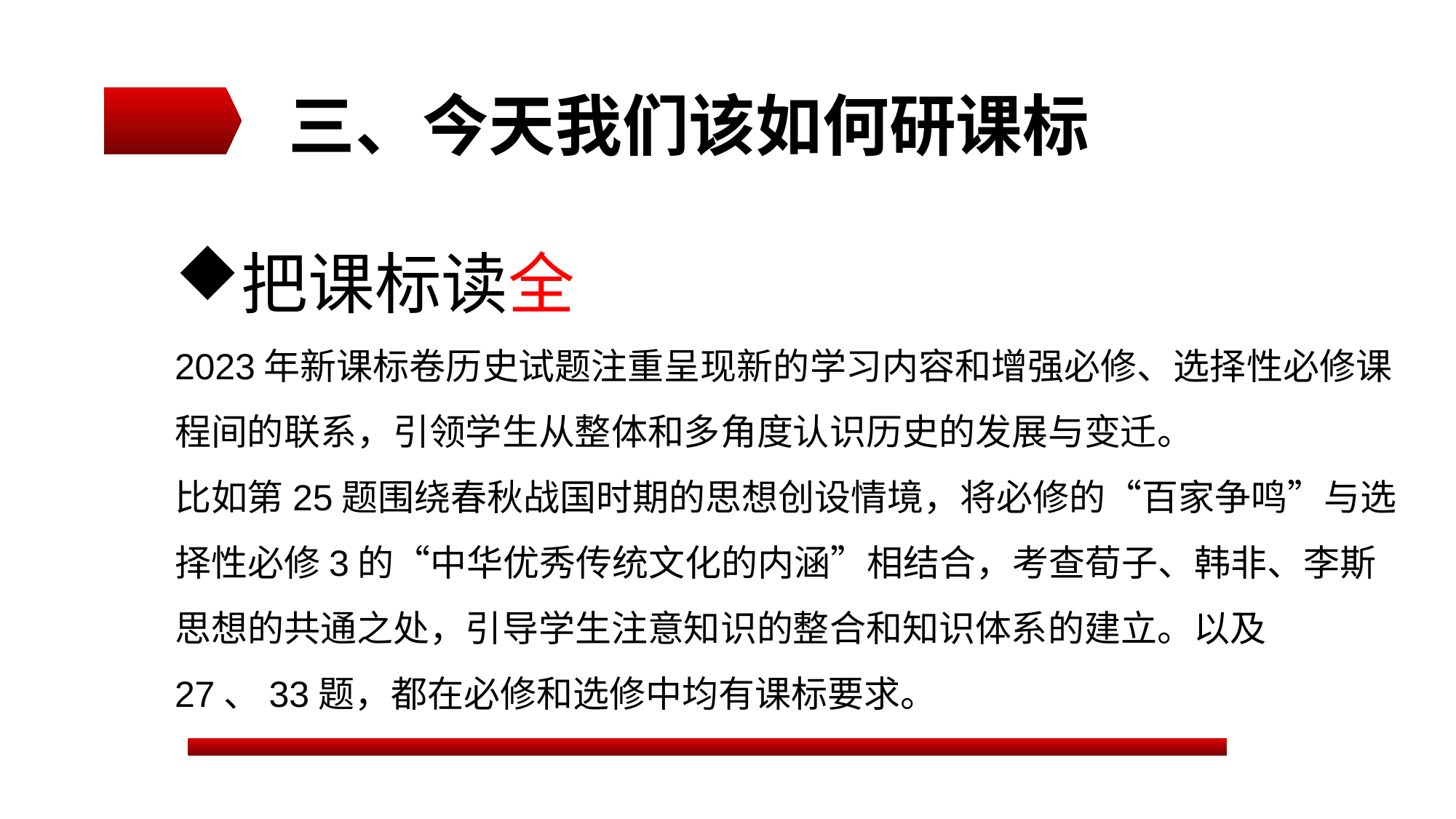

三、今天我们该如何研课标
把课标读全
2023年新课标卷历史试题注重呈现新的学习内容和增强必修、选择性必修课程间的联系，引领学生从整体和多角度认识历史的发展与变迁。
比如第25题围绕春秋战国时期的思想创设情境，将必修的“百家争鸣”与选择性必修3的“中华优秀传统文化的内涵”相结合，考查荀子、韩非、李斯思想的共通之处，引导学生注意知识的整合和知识体系的建立。以及27、33题，都在必修和选修中均有课标要求。